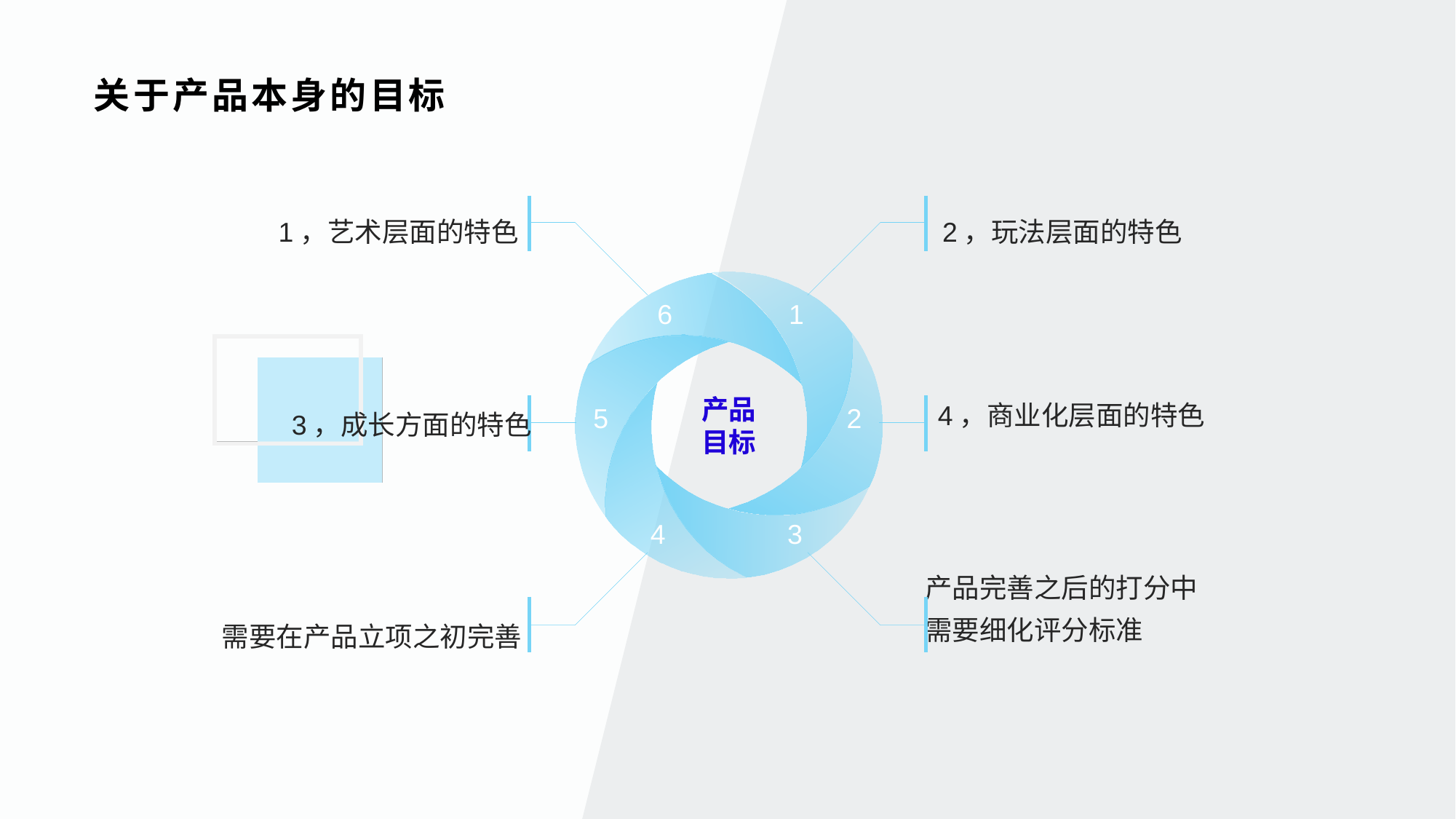

# 关于产品本身的目标
1，艺术层面的特色
2，玩法层面的特色

6
1

4，商业化层面的特色
3，成长方面的特色

产品
目标
5
2

4
3
产品完善之后的打分中
需要细化评分标准
需要在产品立项之初完善